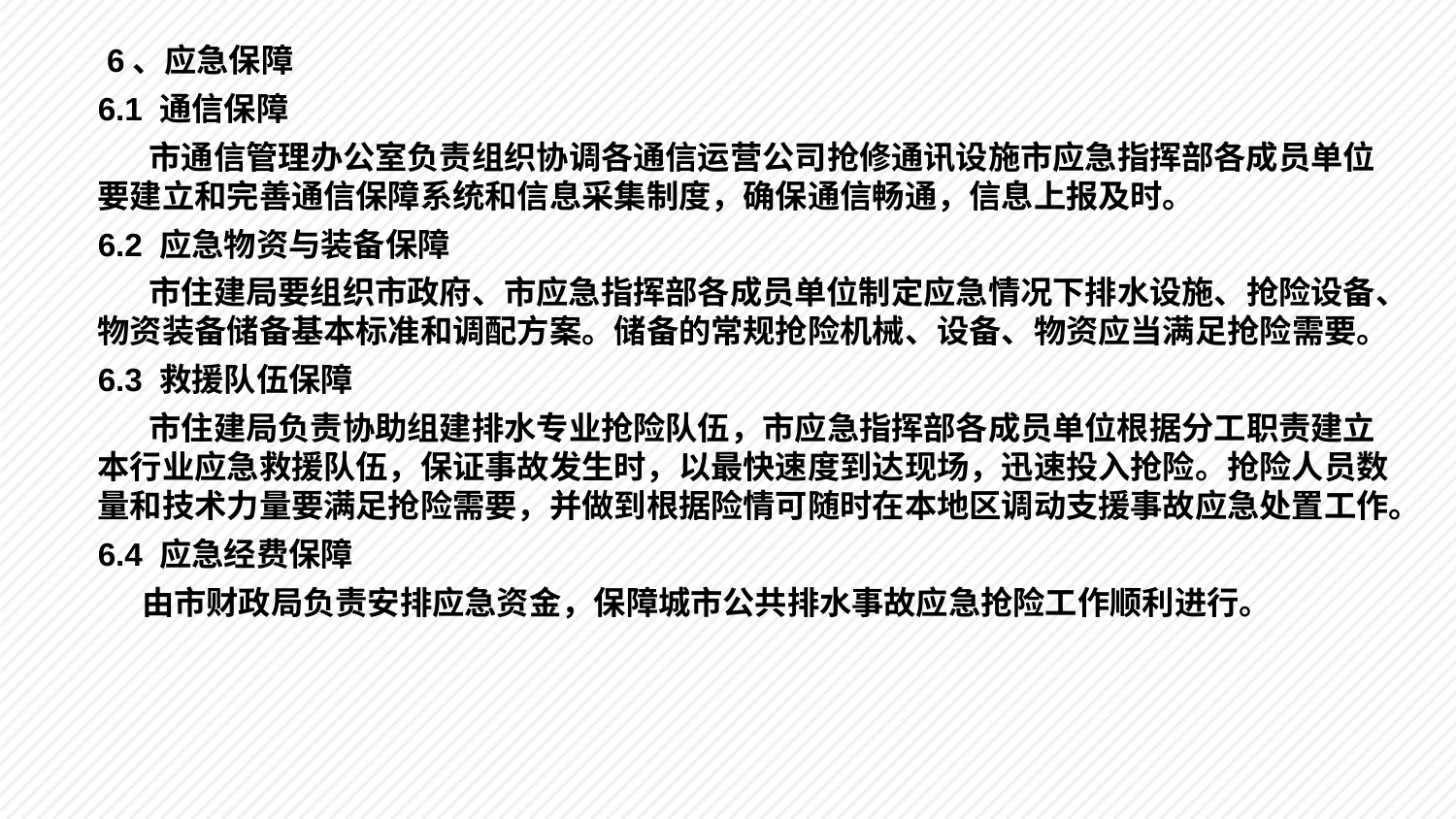

6、应急保障
6.1 通信保障
      市通信管理办公室负责组织协调各通信运营公司抢修通讯设施市应急指挥部各成员单位要建立和完善通信保障系统和信息采集制度，确保通信畅通，信息上报及时。
6.2 应急物资与装备保障
      市住建局要组织市政府、市应急指挥部各成员单位制定应急情况下排水设施、抢险设备、物资装备储备基本标准和调配方案。储备的常规抢险机械、设备、物资应当满足抢险需要。
6.3 救援队伍保障
      市住建局负责协助组建排水专业抢险队伍，市应急指挥部各成员单位根据分工职责建立本行业应急救援队伍，保证事故发生时，以最快速度到达现场，迅速投入抢险。抢险人员数量和技术力量要满足抢险需要，并做到根据险情可随时在本地区调动支援事故应急处置工作。
6.4 应急经费保障
     由市财政局负责安排应急资金，保障城市公共排水事故应急抢险工作顺利进行。